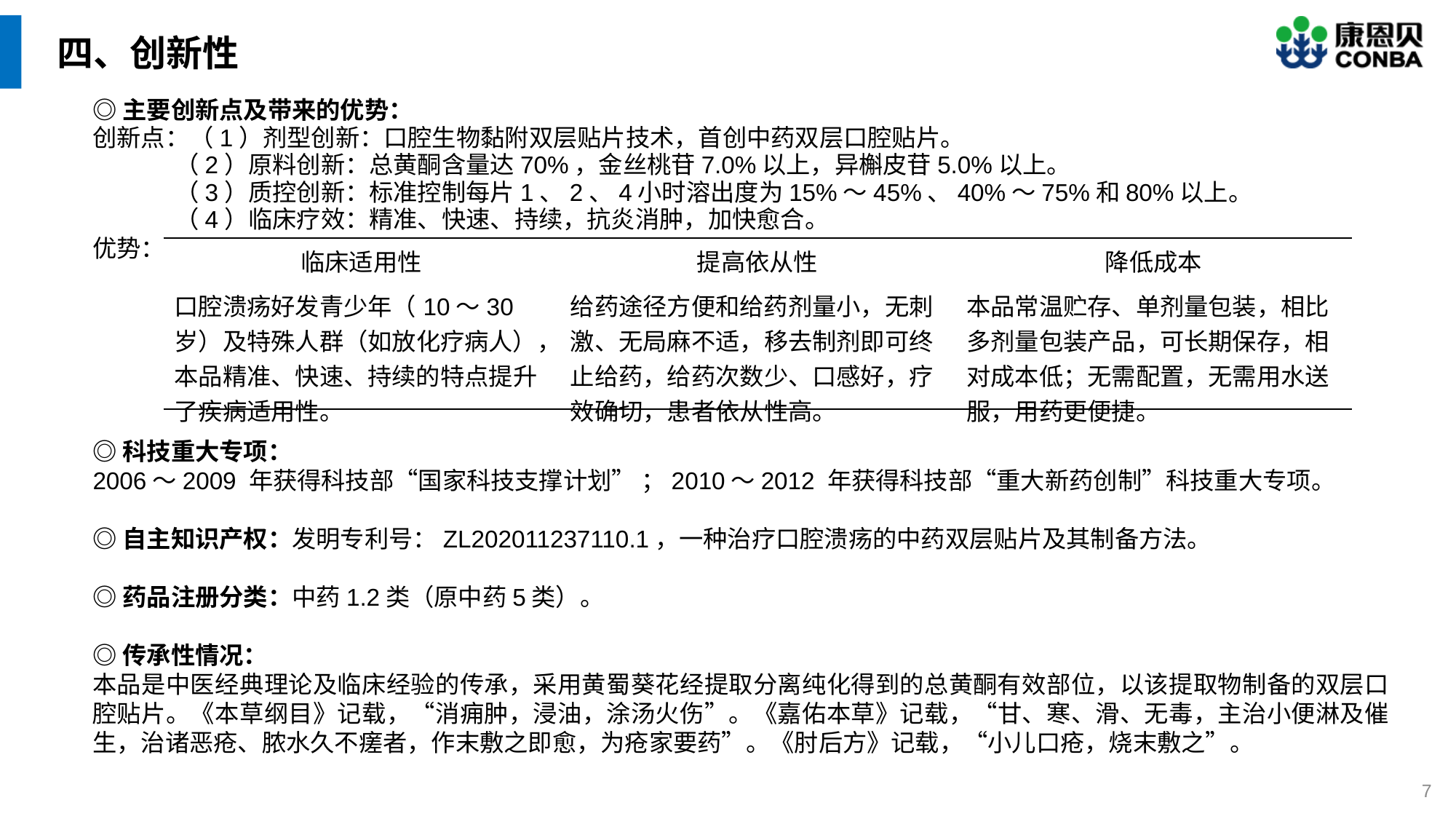

四、创新性
◎主要创新点及带来的优势：
创新点：（1）剂型创新：口腔生物黏附双层贴片技术，首创中药双层口腔贴片。
              （2）原料创新：总黄酮含量达70%，金丝桃苷7.0%以上，异槲皮苷5.0%以上。
              （3）质控创新：标准控制每片1、2、4小时溶出度为15%～45%、40%～75%和80%以上。
              （4）临床疗效：精准、快速、持续，抗炎消肿，加快愈合。
优势：

◎科技重大专项：
2006～2009 年获得科技部“国家科技支撑计划” ；2010～2012 年获得科技部“重大新药创制”科技重大专项。

◎自主知识产权：发明专利号：ZL202011237110.1，一种治疗口腔溃疡的中药双层贴片及其制备方法。

◎药品注册分类：中药1.2类（原中药5类）。

◎传承性情况：
本品是中医经典理论及临床经验的传承，采用黄蜀葵花经提取分离纯化得到的总黄酮有效部位，以该提取物制备的双层口腔贴片。《本草纲目》记载，“消痈肿，浸油，涂汤火伤”。《嘉佑本草》记载，“甘、寒、滑、无毒，主治小便淋及催生，治诸恶疮、脓水久不瘥者，作末敷之即愈，为疮家要药”。《肘后方》记载，“小儿口疮，烧末敷之”。
| 临床适用性 | 提高依从性 | 降低成本 |
| --- | --- | --- |
| 口腔溃疡好发青少年（10～30岁）及特殊人群（如放化疗病人），本品精准、快速、持续的特点提升了疾病适用性。 | 给药途径方便和给药剂量小，无刺激、无局麻不适，移去制剂即可终止给药，给药次数少、口感好，疗效确切，患者依从性高。 | 本品常温贮存、单剂量包装，相比多剂量包装产品，可长期保存，相对成本低；无需配置，无需用水送服，用药更便捷。 |